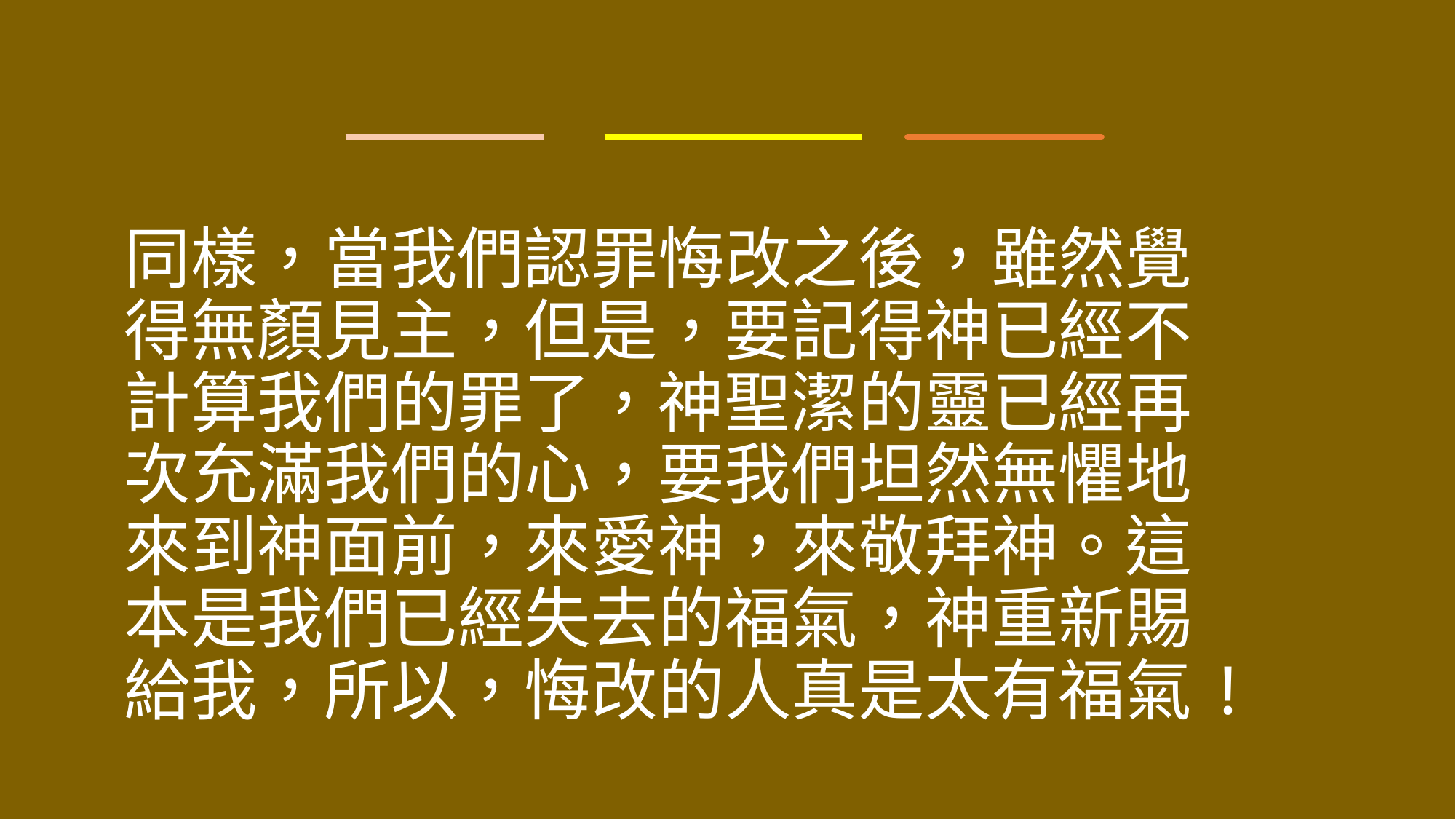

同樣，當我們認罪悔改之後，雖然覺得無顏見主，但是，要記得神已經不計算我們的罪了，神聖潔的靈已經再次充滿我們的心，要我們坦然無懼地來到神面前，來愛神，來敬拜神。這本是我們已經失去的福氣，神重新賜給我，所以，悔改的人真是太有福氣!